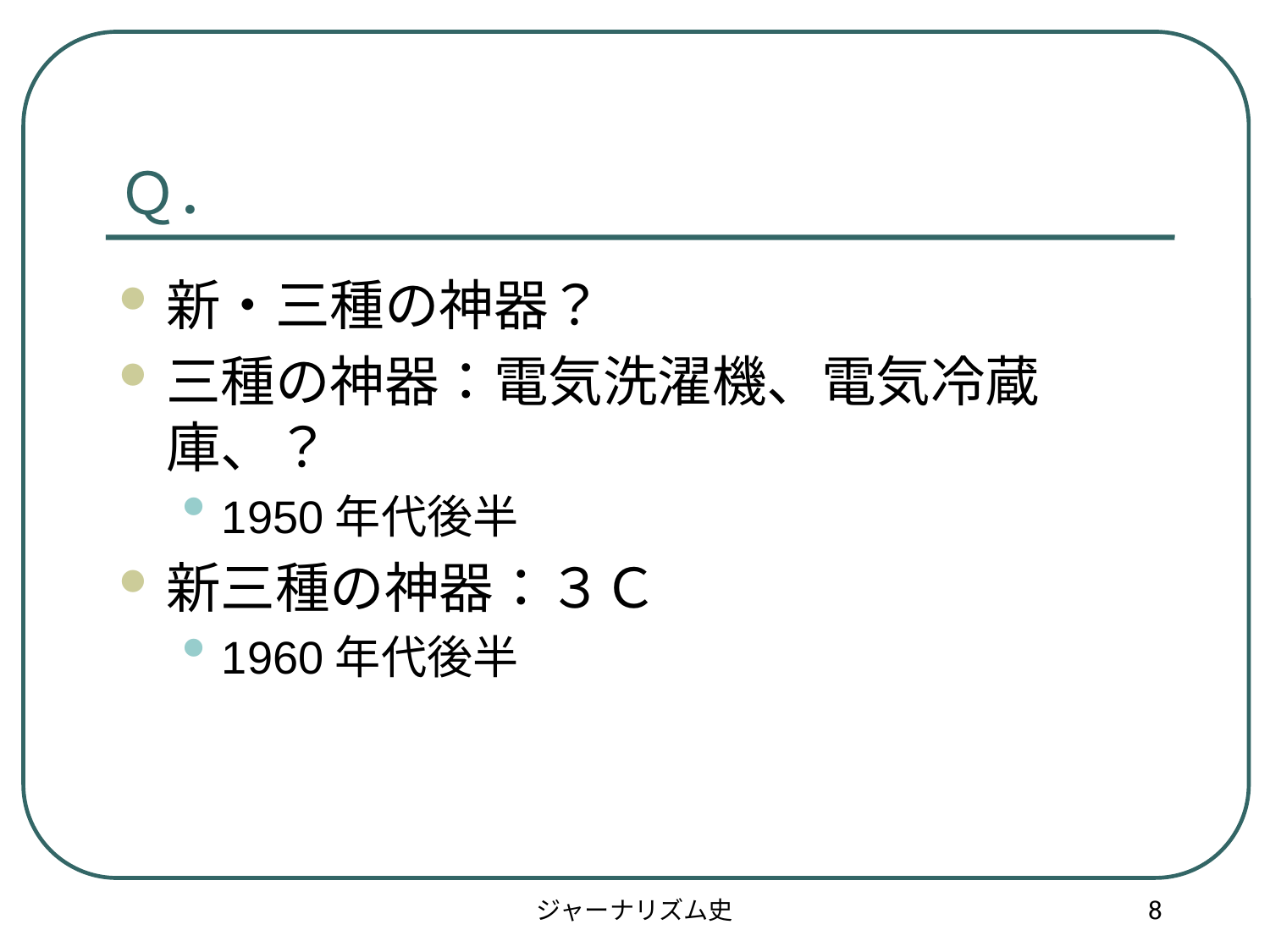

Ｑ．
新・三種の神器？
三種の神器：電気洗濯機、電気冷蔵庫、？
1950年代後半
新三種の神器：３Ｃ
1960年代後半
ジャーナリズム史
8